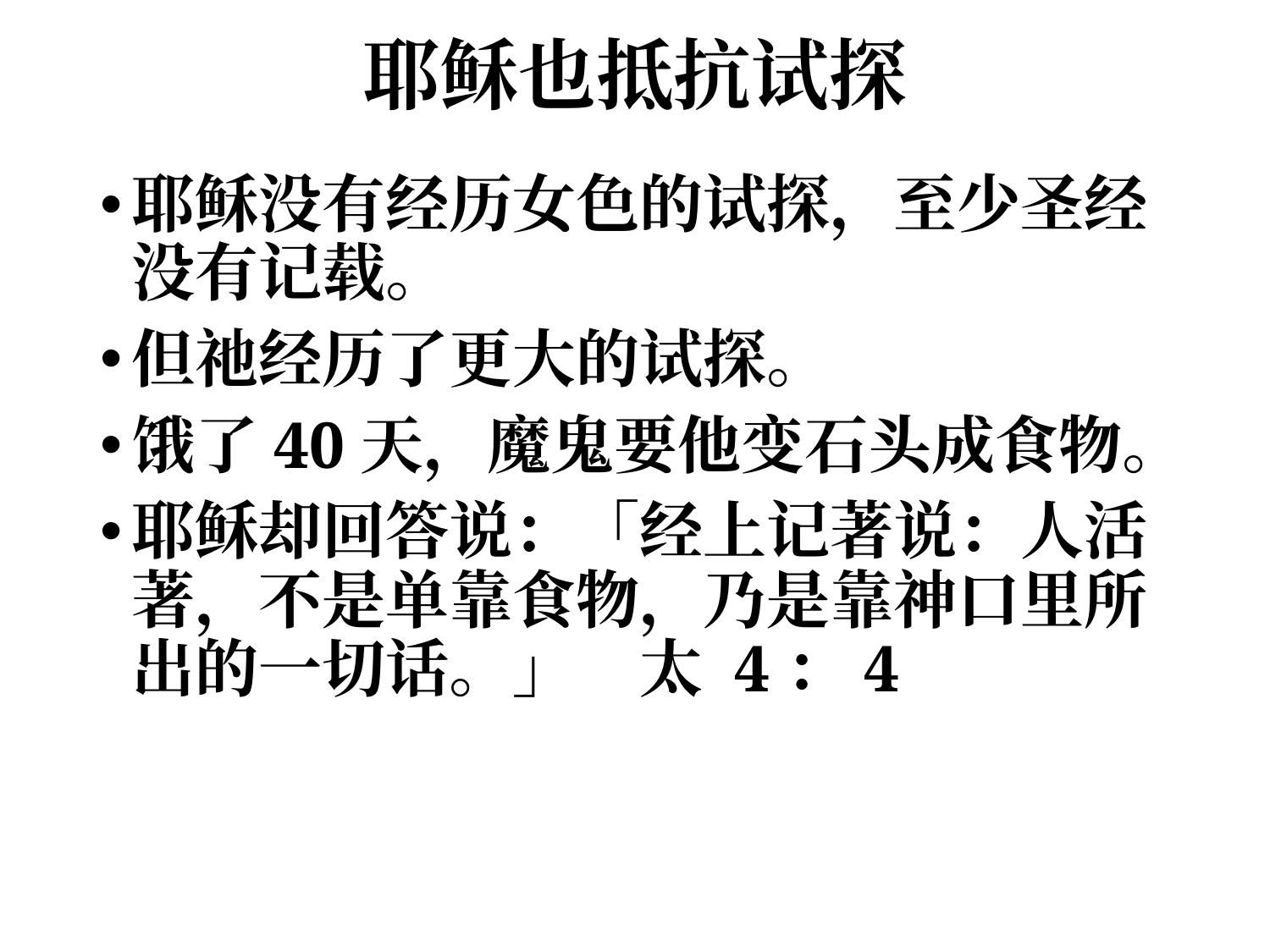

# 耶稣也抵抗试探
耶稣没有经历女色的试探，至少圣经没有记载。
但祂经历了更大的试探。
饿了40天，魔鬼要他变石头成食物。
耶稣却回答说：「经上记著说：人活著，不是单靠食物，乃是靠神口里所出的一切话。」 	太 4：4